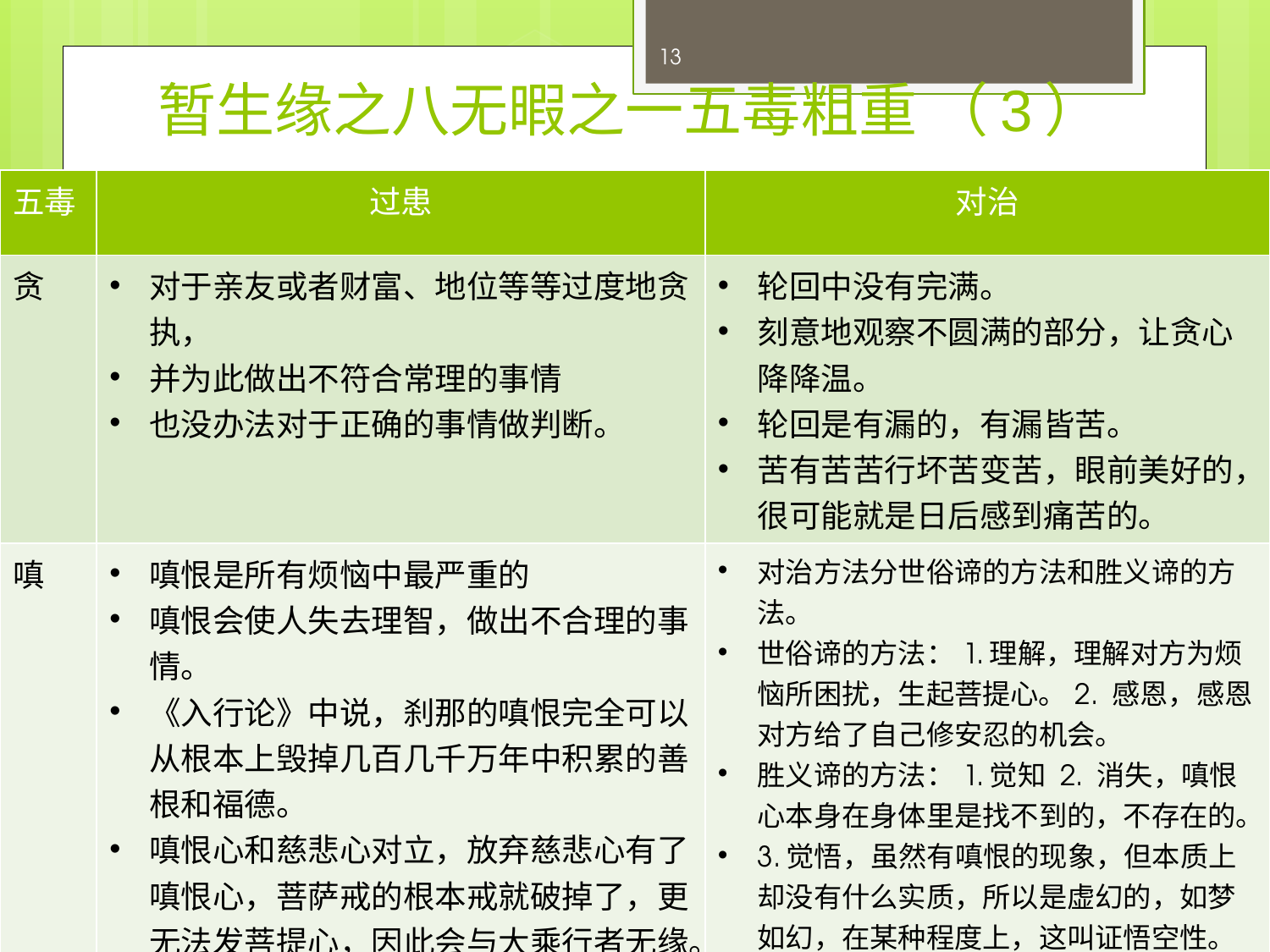

13
# 暂生缘之八无暇之一五毒粗重 （3）
| 五毒 | 过患 | 对治 |
| --- | --- | --- |
| 贪 | 对于亲友或者财富、地位等等过度地贪执， 并为此做出不符合常理的事情 也没办法对于正确的事情做判断。 | 轮回中没有完满。 刻意地观察不圆满的部分，让贪心降降温。 轮回是有漏的，有漏皆苦。 苦有苦苦行坏苦变苦，眼前美好的，很可能就是日后感到痛苦的。 |
| 嗔 | 嗔恨是所有烦恼中最严重的 嗔恨会使人失去理智，做出不合理的事情。 《入行论》中说，刹那的嗔恨完全可以从根本上毁掉几百几千万年中积累的善根和福德。 嗔恨心和慈悲心对立，放弃慈悲心有了嗔恨心，菩萨戒的根本戒就破掉了，更无法发菩提心，因此会与大乘行者无缘。 | 对治方法分世俗谛的方法和胜义谛的方法。 世俗谛的方法：1.理解，理解对方为烦恼所困扰，生起菩提心。2. 感恩，感恩对方给了自己修安忍的机会。 胜义谛的方法：1.觉知 2. 消失，嗔恨心本身在身体里是找不到的，不存在的。 3.觉悟，虽然有嗔恨的现象，但本质上却没有什么实质，所以是虚幻的，如梦如幻，在某种程度上，这叫证悟空性。一旦能证悟嗔恨心的本质，我们的意思就能组建转化为菩萨的智慧。 |